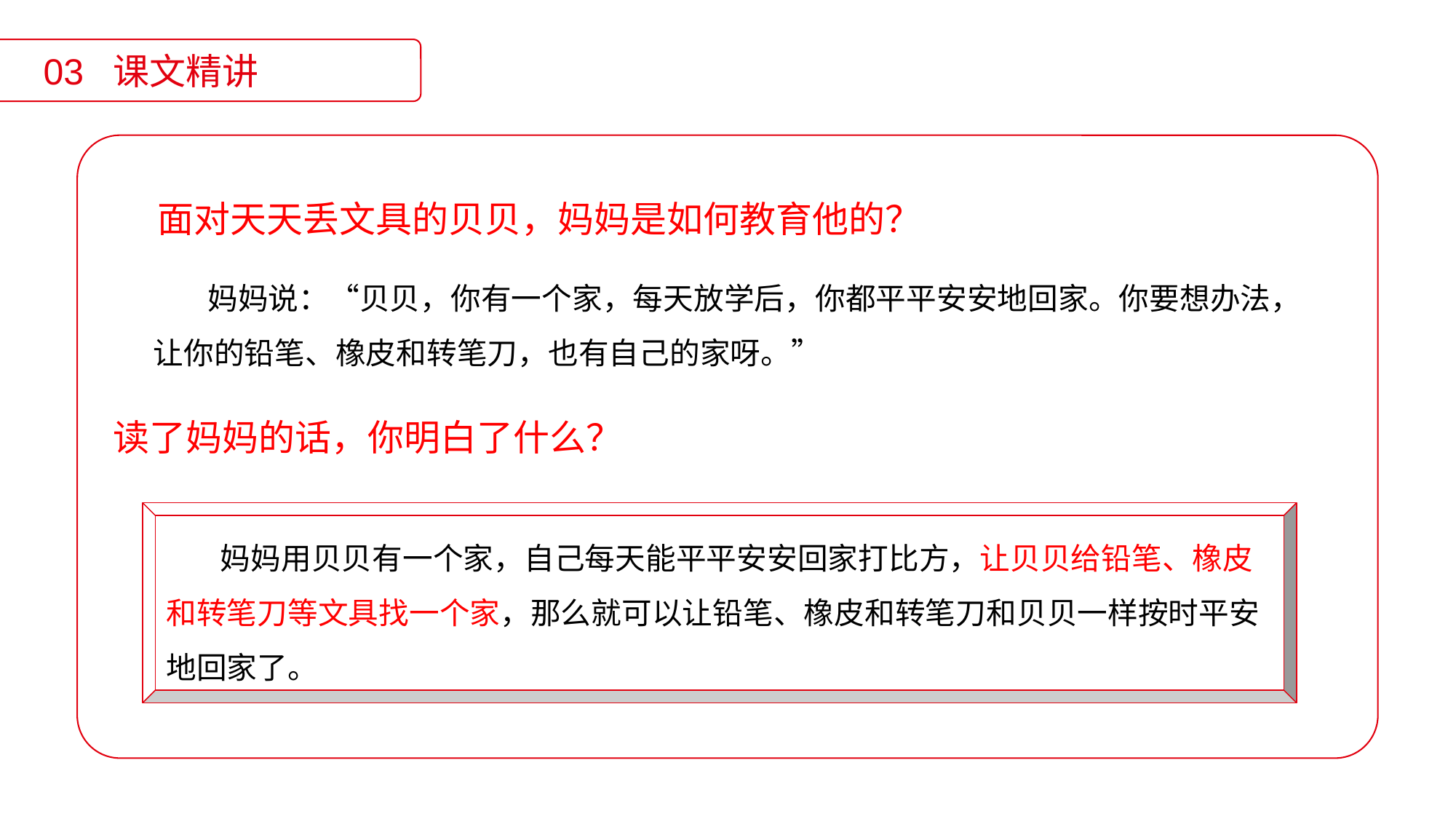

03  课文精讲

面对天天丢文具的贝贝，妈妈是如何教育他的？
       妈妈说：“贝贝，你有一个家，每天放学后，你都平平安安地回家。你要想办法，让你的铅笔、橡皮和转笔刀，也有自己的家呀。”
读了妈妈的话，你明白了什么？
       妈妈用贝贝有一个家，自己每天能平平安安回家打比方，让贝贝给铅笔、橡皮和转笔刀等文具找一个家，那么就可以让铅笔、橡皮和转笔刀和贝贝一样按时平安地回家了。